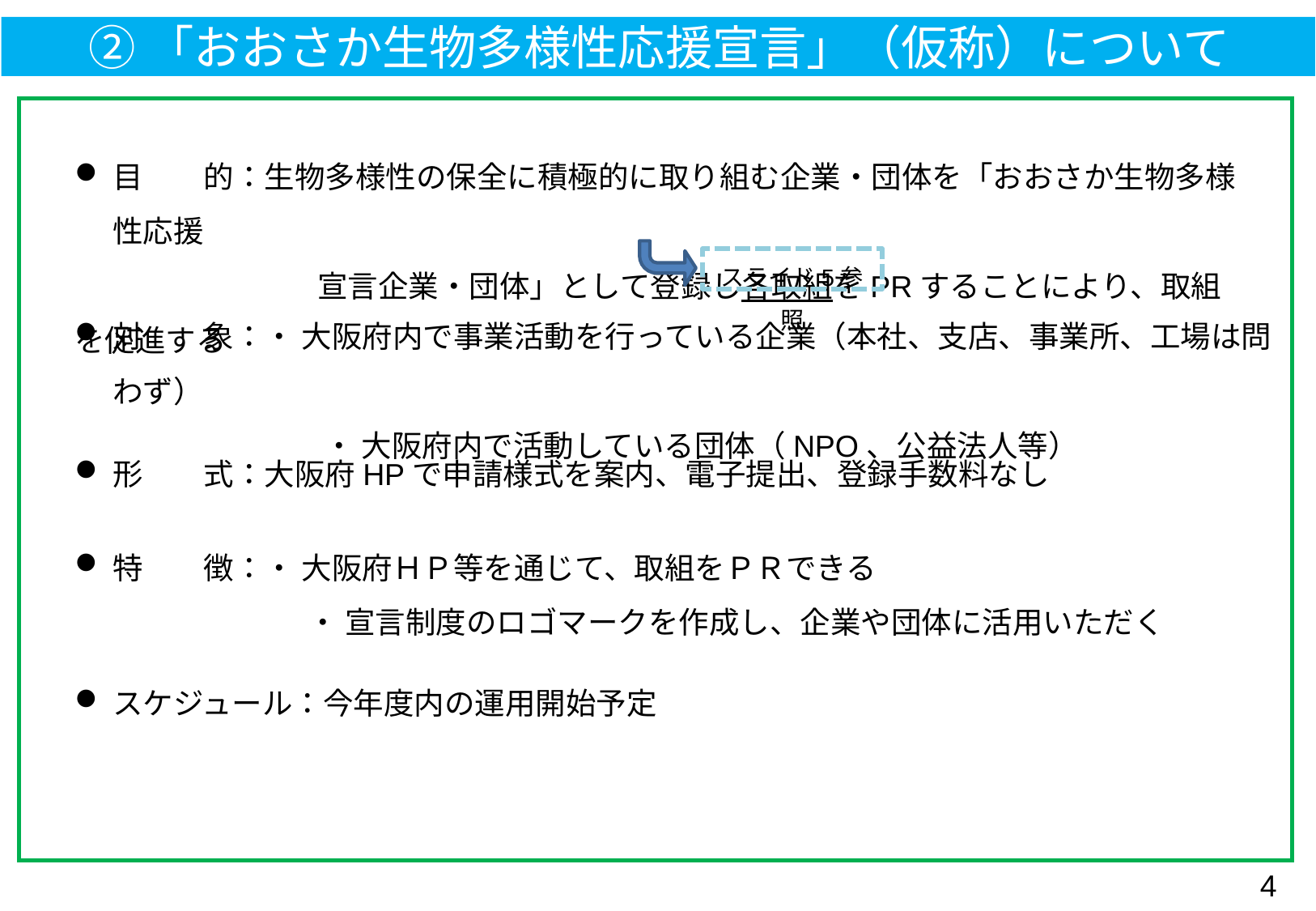

②「おおさか生物多様性応援宣言」（仮称）について

目　　的：生物多様性の保全に積極的に取り組む企業・団体を「おおさか生物多様性応援
　　　　　　　　宣言企業・団体」として登録し各取組をPRすることにより、取組を促進する

スライド5参照
対　　象：・ 大阪府内で事業活動を行っている企業（本社、支店、事業所、工場は問わず）
　　　　　 　　　・ 大阪府内で活動している団体（NPO、公益法人等）
形　　式：大阪府HPで申請様式を案内、電子提出、登録手数料なし
特　　徴：・ 大阪府ＨＰ等を通じて、取組をＰＲできる
　　　　　　　   ・ 宣言制度のロゴマークを作成し、企業や団体に活用いただく
スケジュール：今年度内の運用開始予定
4